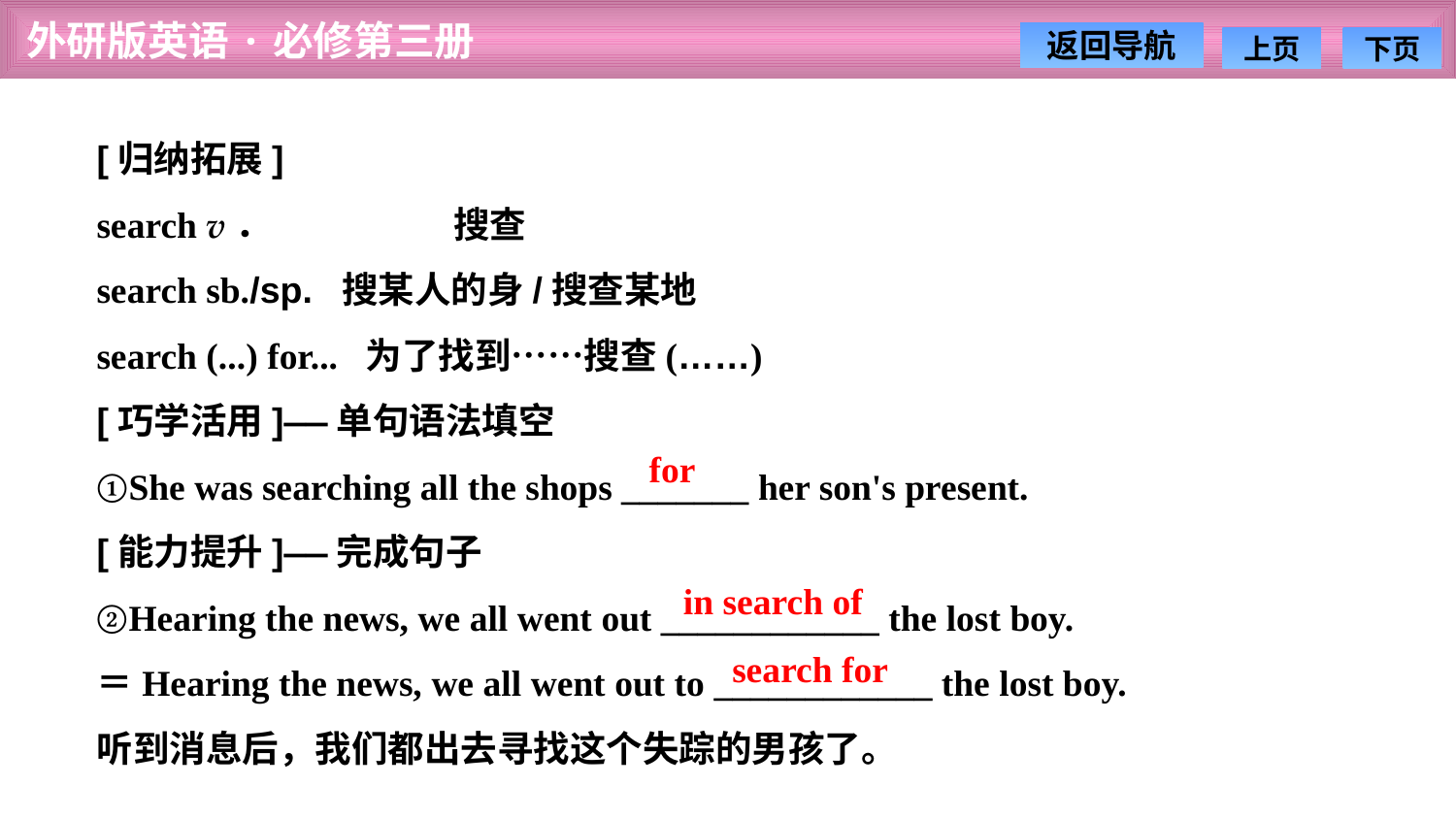

[归纳拓展]
search v．　　　　　搜查
search sb./sp.  搜某人的身/搜查某地
search (...) for...  为了找到……搜查(……)
[巧学活用]——单句语法填空
①She was searching all the shops _______ her son's present.
[能力提升]——完成句子
②Hearing the news, we all went out ____________ the lost boy.
＝Hearing the news, we all went out to ____________ the lost boy.
听到消息后，我们都出去寻找这个失踪的男孩了。
for
in search of
search for